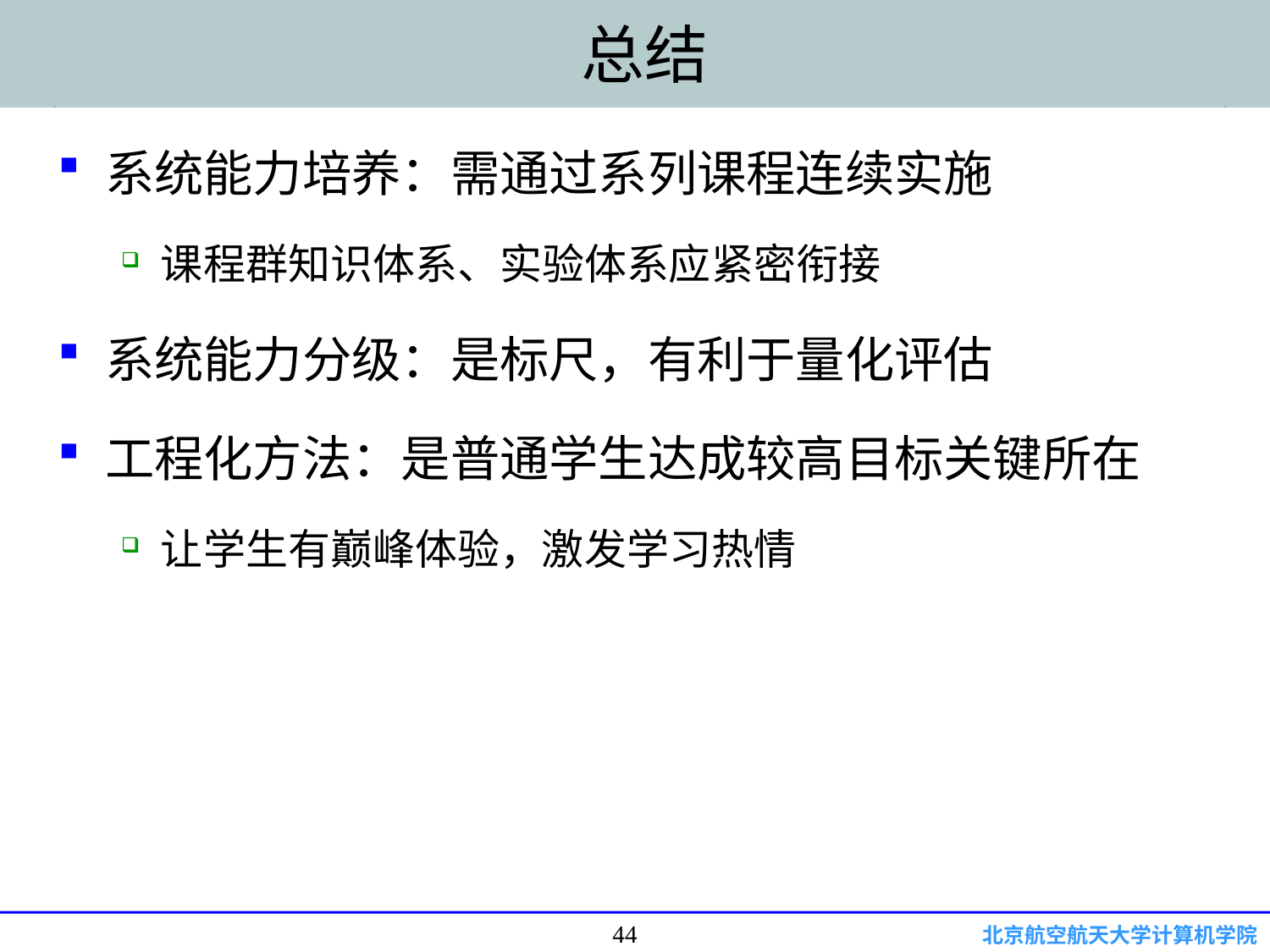

# 总结
系统能力培养：需通过系列课程连续实施
课程群知识体系、实验体系应紧密衔接
系统能力分级：是标尺，有利于量化评估
工程化方法：是普通学生达成较高目标关键所在
让学生有巅峰体验，激发学习热情
44